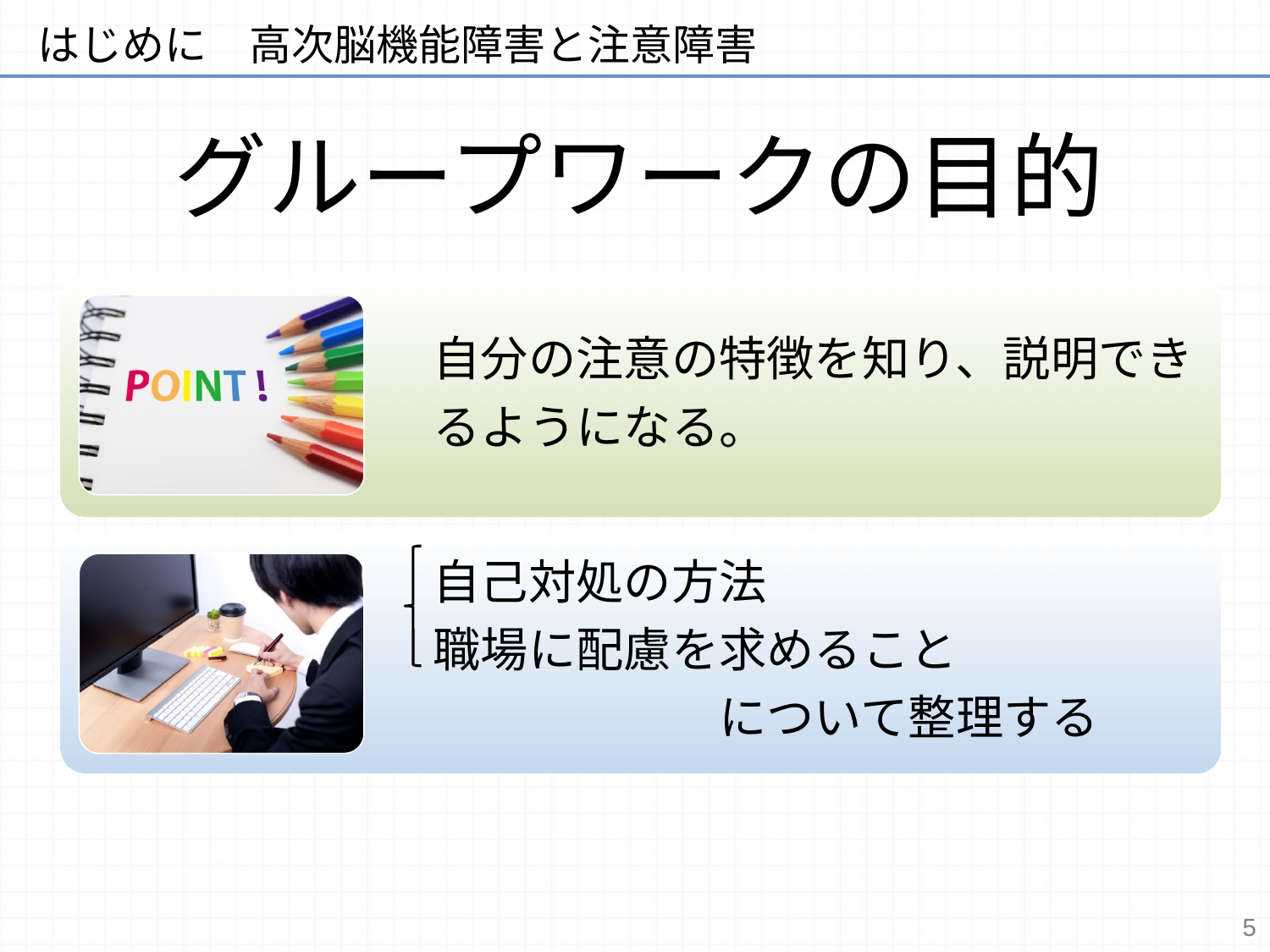

はじめに　高次脳機能障害と注意障害
# グループワークの目的

　　自分の注意の特徴を知り、説明でき
　　るようになる。
　　自己対処の方法
　　職場に配慮を求めること
　　　　　　　　について整理する

5